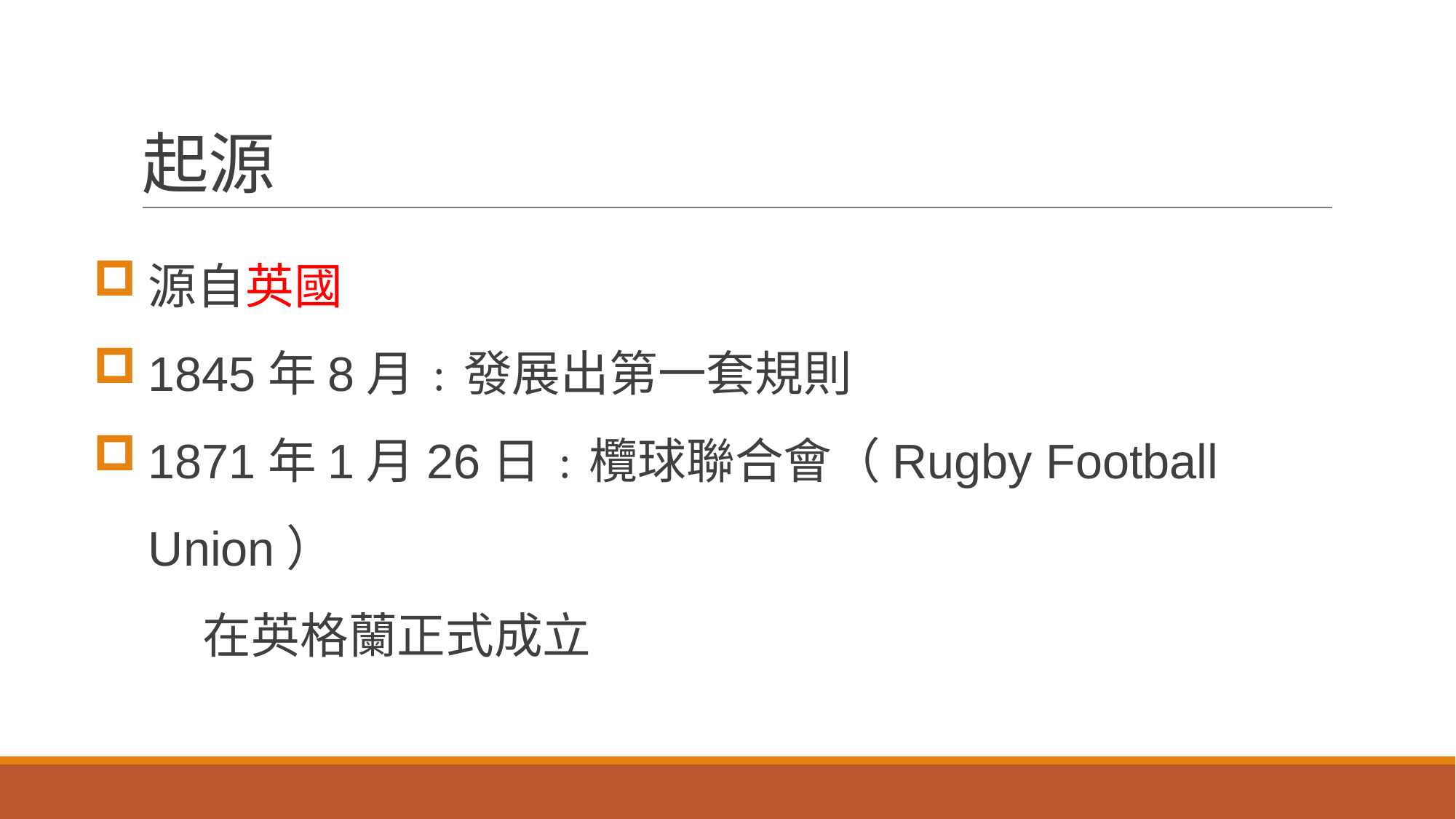

# 起源
源自英國
1845年8月﹕發展出第一套規則
1871年1月26日﹕欖球聯合會（Rugby Football Union）
	在英格蘭正式成立